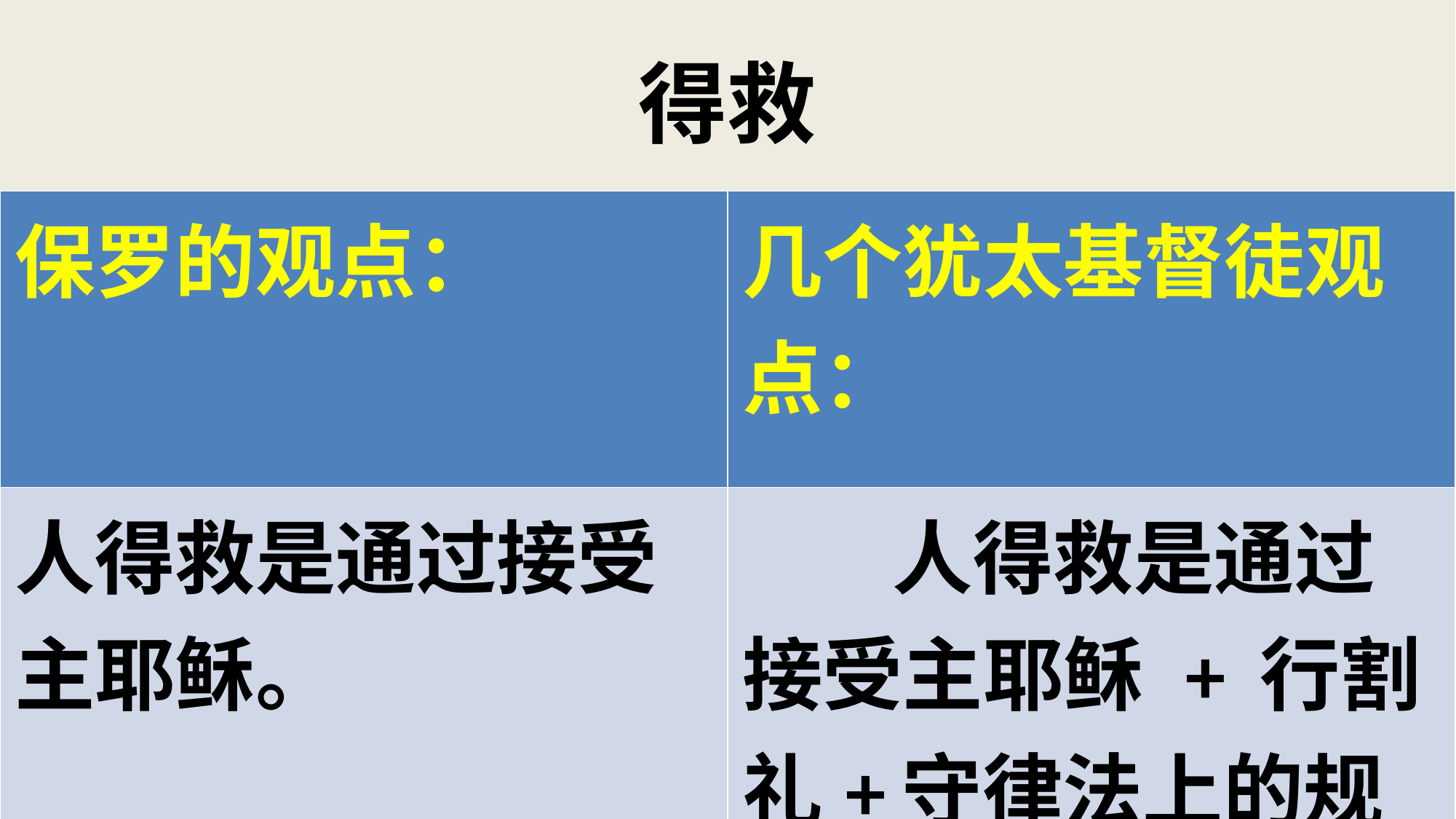

# 得救
| 保罗的观点： | 几个犹太基督徒观点： |
| --- | --- |
| 人得救是通过接受主耶稣。 | 人得救是通过接受主耶稣 + 行割礼+守律法上的规条 |